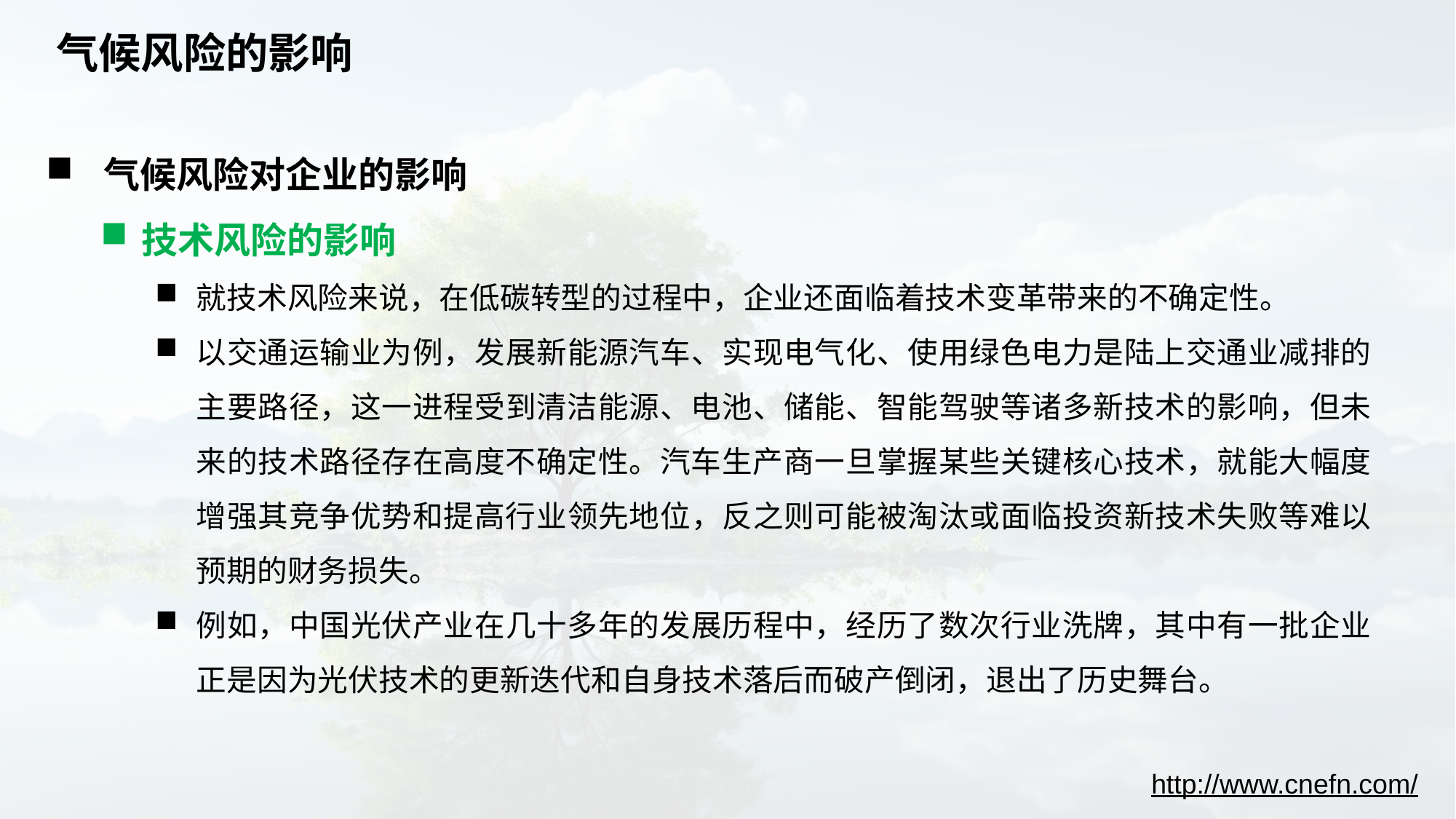

# 气候风险的影响
 气候风险对企业的影响
技术风险的影响
就技术风险来说，在低碳转型的过程中，企业还面临着技术变革带来的不确定性。
以交通运输业为例，发展新能源汽车、实现电气化、使用绿色电力是陆上交通业减排的主要路径，这一进程受到清洁能源、电池、储能、智能驾驶等诸多新技术的影响，但未来的技术路径存在高度不确定性。汽车生产商一旦掌握某些关键核心技术，就能大幅度增强其竞争优势和提高行业领先地位，反之则可能被淘汰或面临投资新技术失败等难以预期的财务损失。
例如，中国光伏产业在几十多年的发展历程中，经历了数次行业洗牌，其中有一批企业正是因为光伏技术的更新迭代和自身技术落后而破产倒闭，退出了历史舞台。